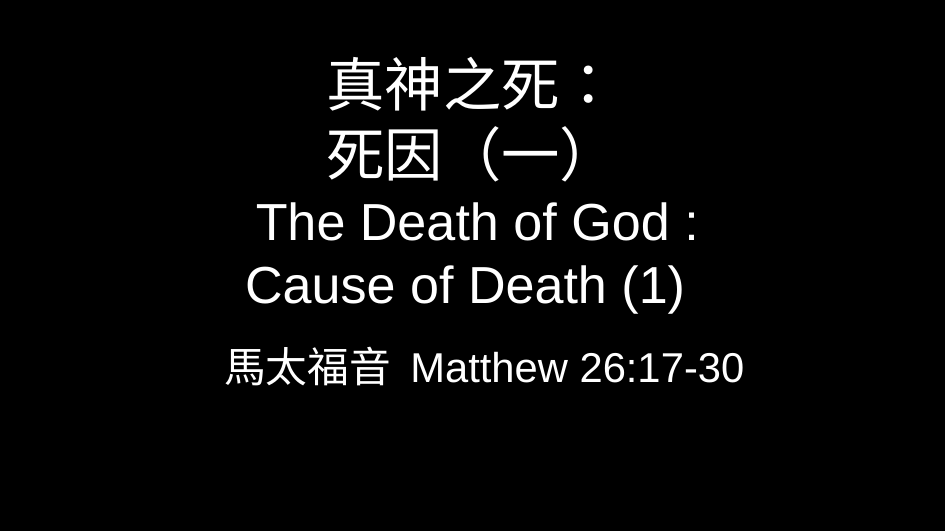

# 真神之死： 死因（一） The Death of God : Cause of Death (1)
馬太福音 Matthew 26:17-30